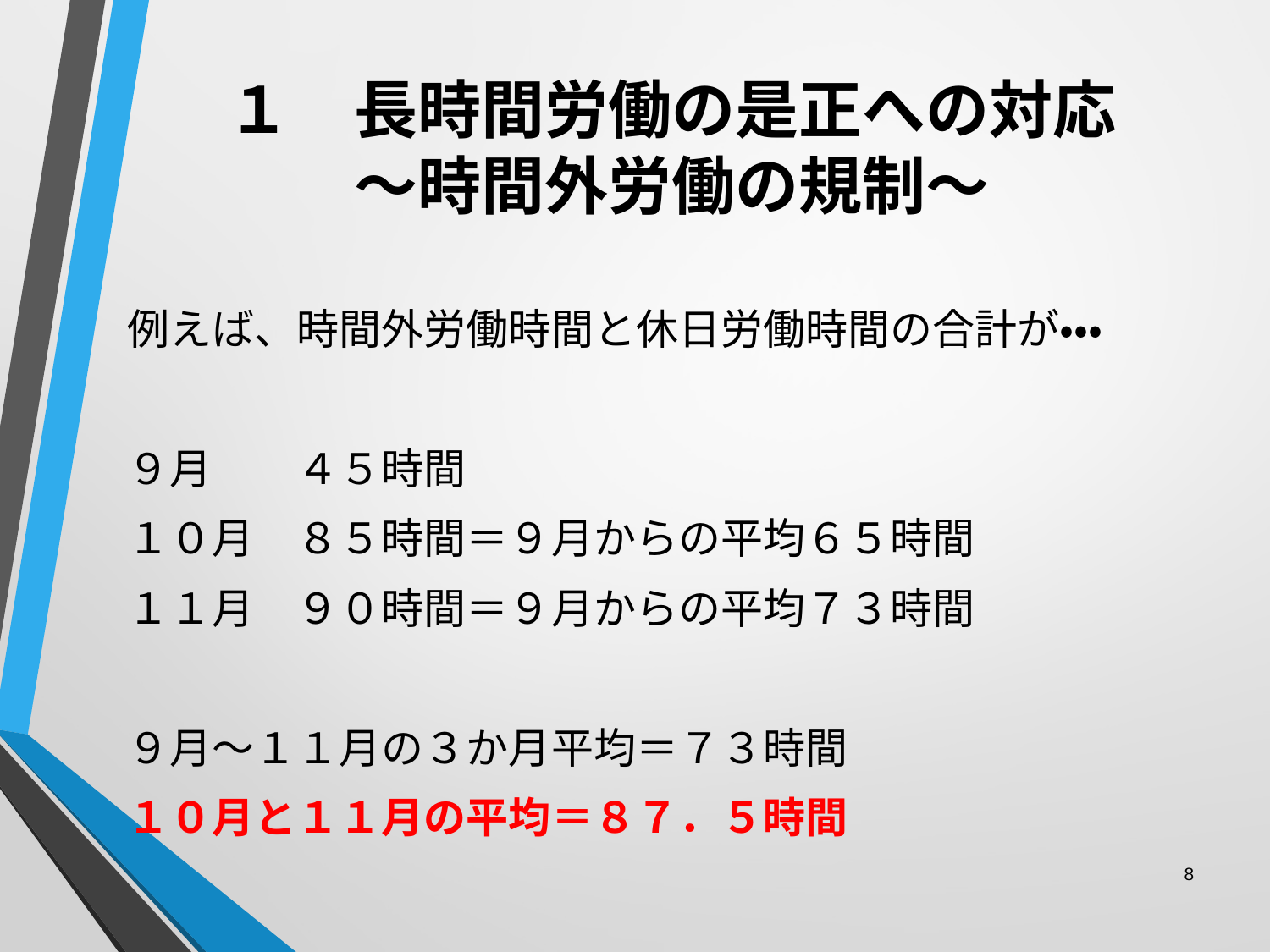

# １　長時間労働の是正への対応 ～時間外労働の規制～
例えば、時間外労働時間と休日労働時間の合計が・・・

９月　　４５時間
１０月　８５時間＝９月からの平均６５時間
１１月　９０時間＝９月からの平均７３時間

９月～１１月の３か月平均＝７３時間
１０月と１１月の平均＝８７．５時間

8